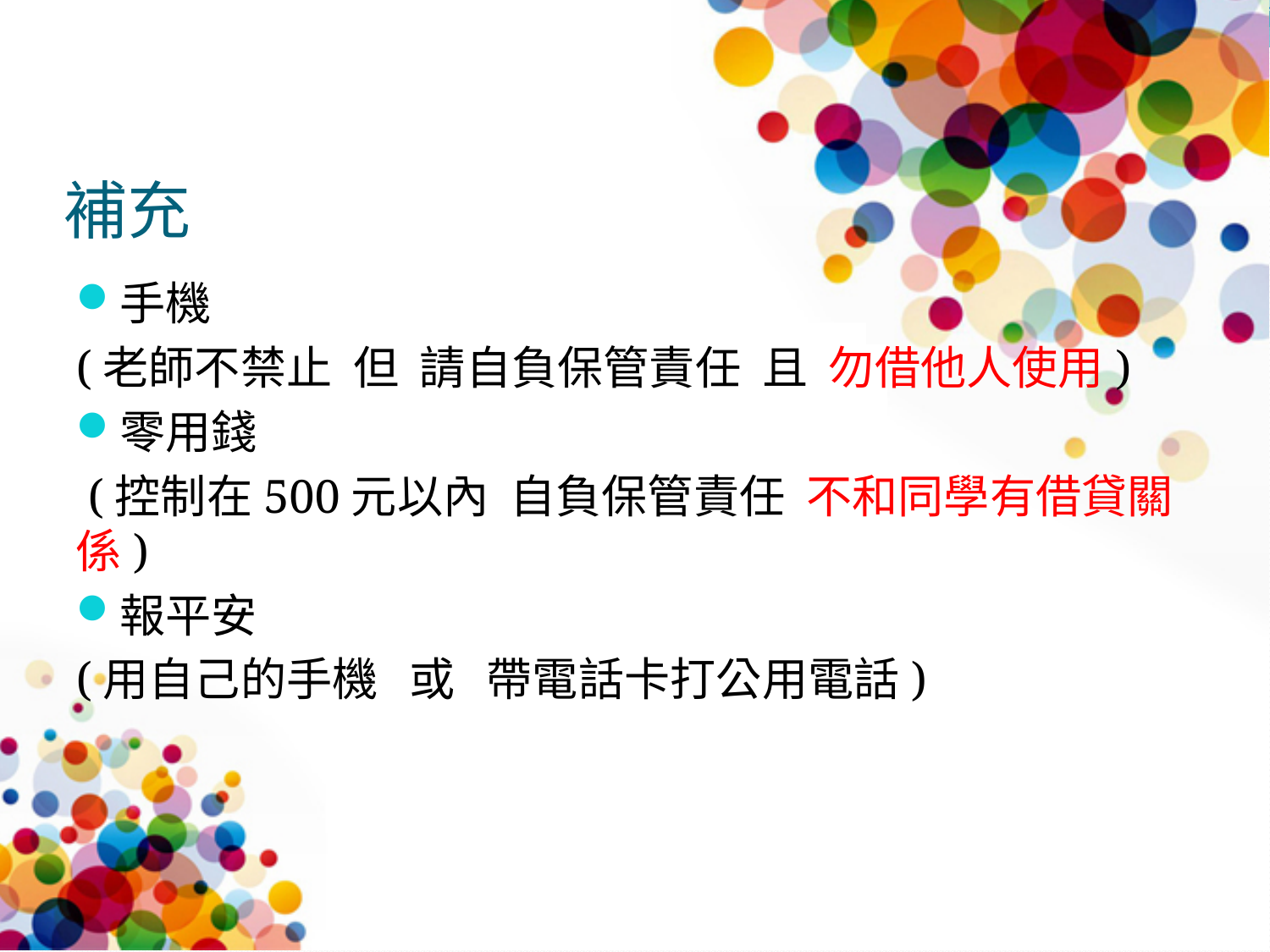

# 補充
手機
(老師不禁止  但  請自負保管責任  且  勿借他人使用)
零用錢
 (控制在500元以內  自負保管責任  不和同學有借貸關係)
報平安
(用自己的手機   或   帶電話卡打公用電話)